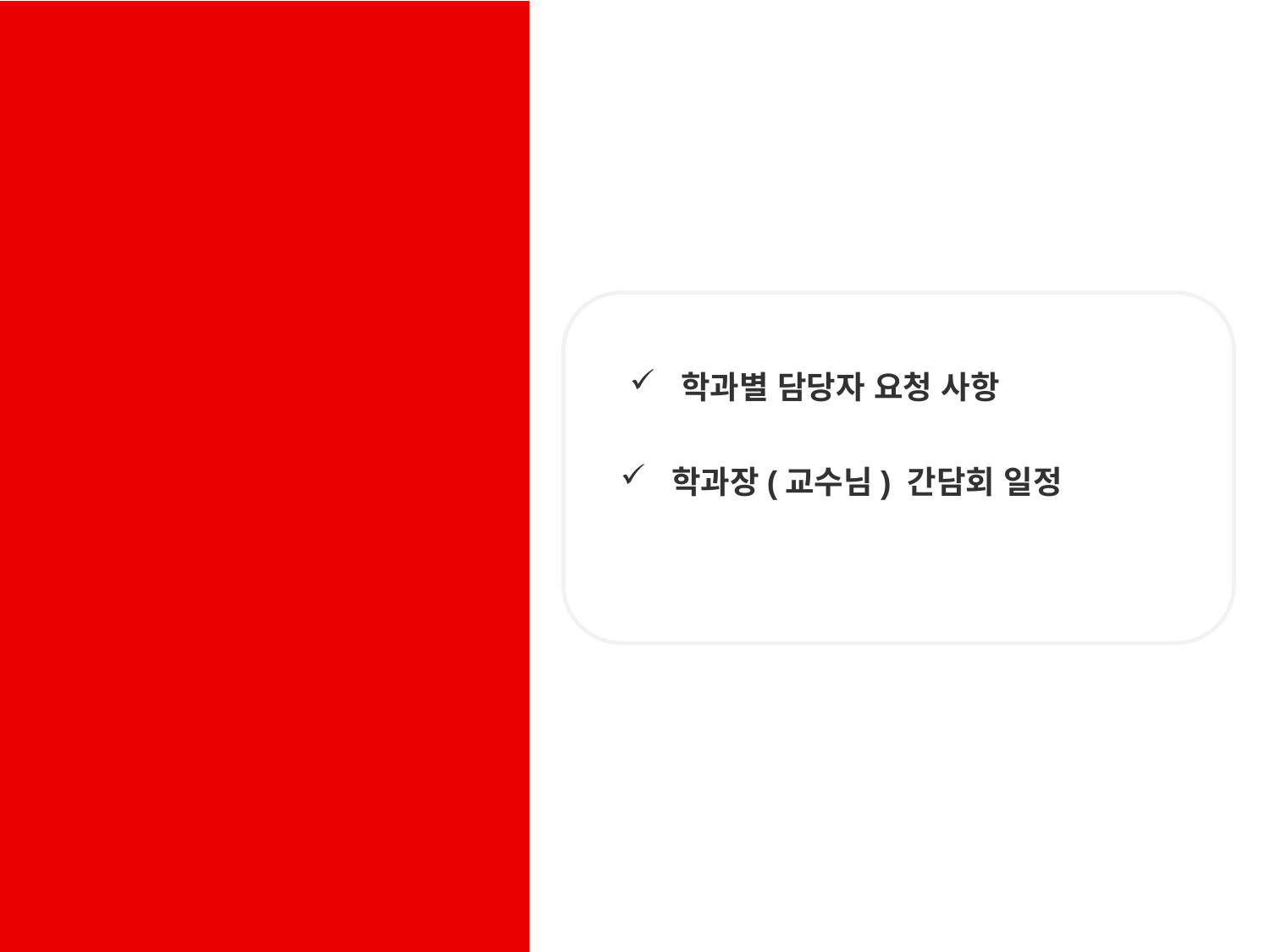

요청 사항
  학과별 담당자 요청 사항
  학과장(교수님) 간담회 일정